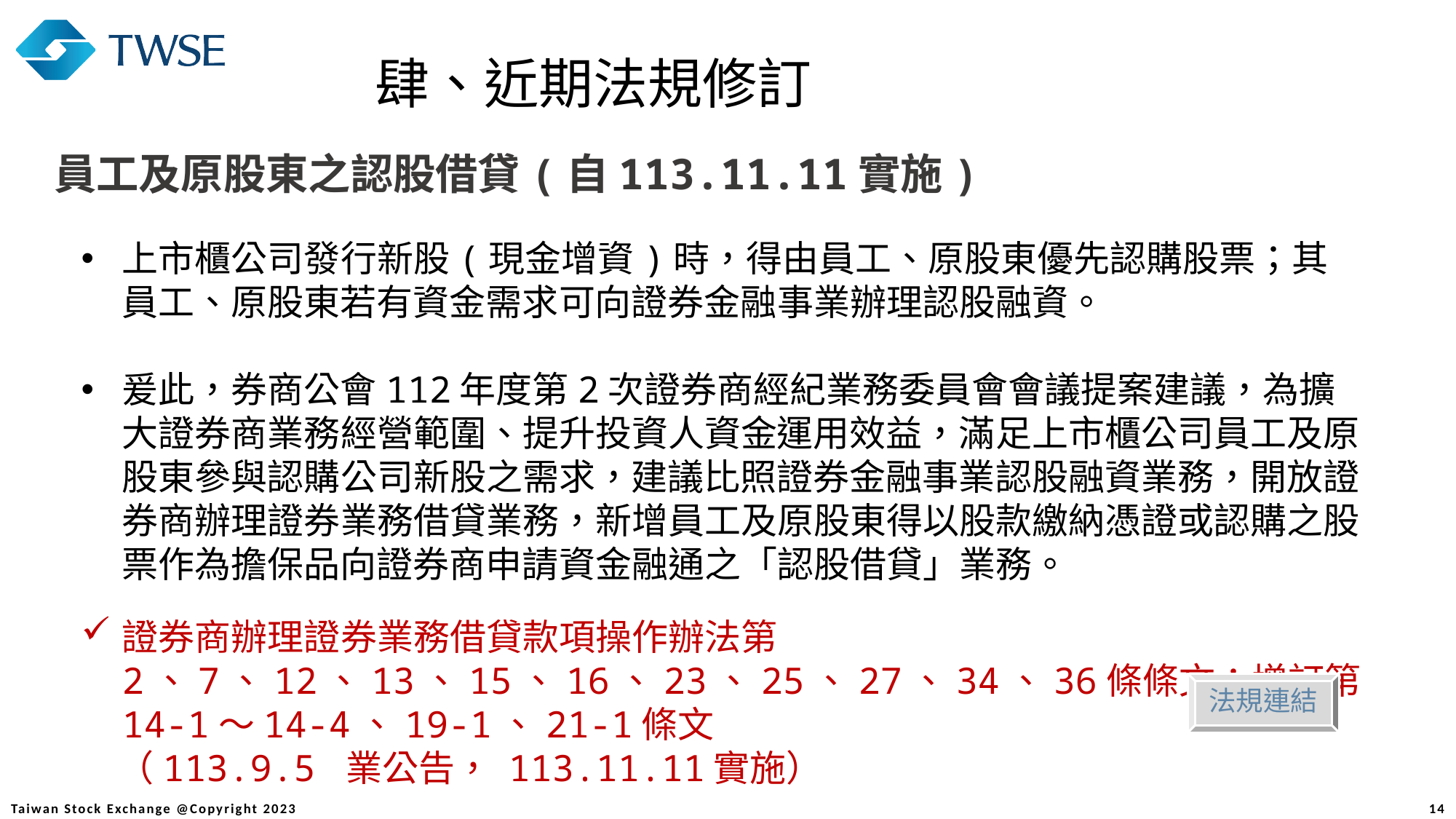

肆、近期法規修訂

員工及原股東之認股借貸(自113.11.11實施)
上市櫃公司發行新股(現金增資)時，得由員工、原股東優先認購股票；其員工、原股東若有資金需求可向證券金融事業辦理認股融資。

爰此，券商公會112年度第2次證券商經紀業務委員會會議提案建議，為擴大證券商業務經營範圍、提升投資人資金運用效益，滿足上市櫃公司員工及原股東參與認購公司新股之需求，建議比照證券金融事業認股融資業務，開放證券商辦理證券業務借貸業務，新增員工及原股東得以股款繳納憑證或認購之股票作為擔保品向證券商申請資金融通之「認股借貸」業務。
證券商辦理證券業務借貸款項操作辦法第 2、7、12、13、15、16、23、25、27、34、36條條文；增訂第 14-1～14-4、19-1、21-1條文
　（113.9.5 業公告， 113.11.11實施）
法規連結
14